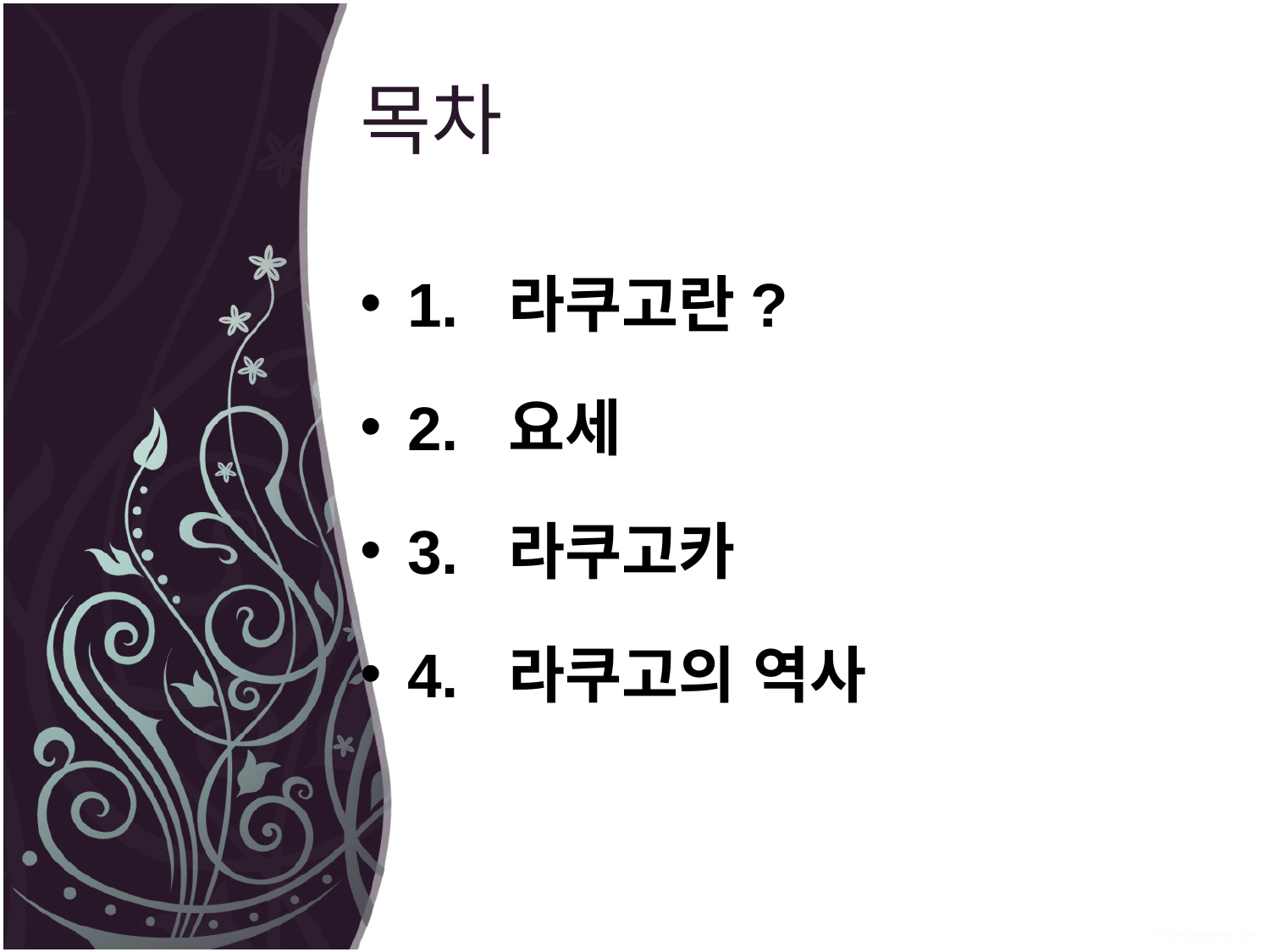

# 목차
1.  라쿠고란?
2.  요세
3.  라쿠고카
4.  라쿠고의 역사